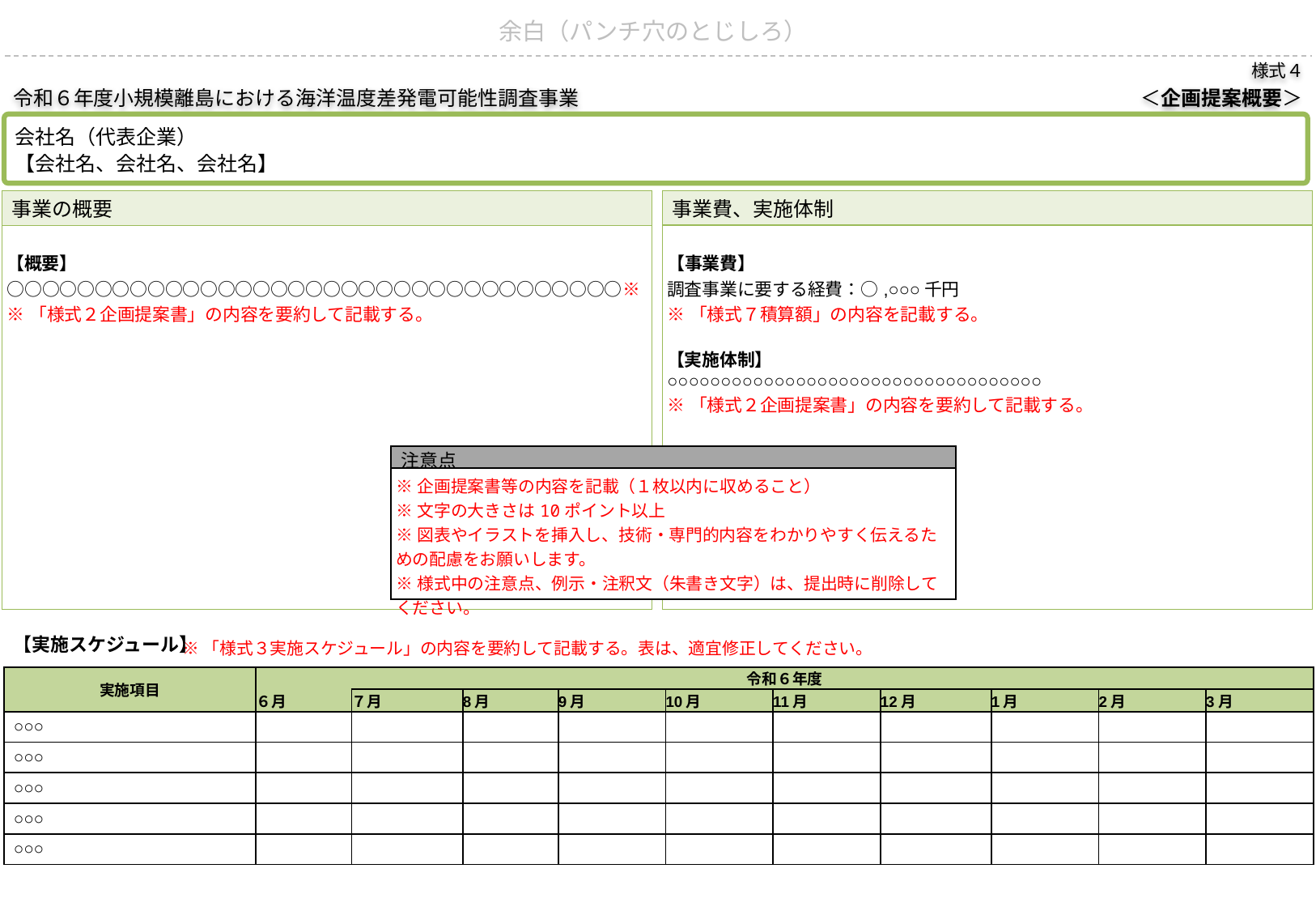

余白（パンチ穴のとじしろ）
様式４
令和６年度小規模離島における海洋温度差発電可能性調査事業
＜企画提案概要＞
会社名（代表企業）
【会社名、会社名、会社名】
| 事業費、実施体制 |
| --- |
| 【事業費】 調査事業に要する経費：○,○○○千円 ※「様式７積算額」の内容を記載する。 【実施体制】 ○○○○○○○○○○○○○○○○○○○○○○○○○○○○○○○○○○○ ※「様式２企画提案書」の内容を要約して記載する。 |
| 事業の概要 |
| --- |
| 【概要】 ○○○○○○○○○○○○○○○○○○○○○○○○○○○○○○○○○○○※※「様式２企画提案書」の内容を要約して記載する。 |
| 注意点 |
| --- |
| ※企画提案書等の内容を記載（１枚以内に収めること） ※文字の大きさは10ポイント以上 ※図表やイラストを挿入し、技術・専門的内容をわかりやすく伝えるための配慮をお願いします。 ※様式中の注意点、例示・注釈文（朱書き文字）は、提出時に削除してください。 |
※「様式３実施スケジュール」の内容を要約して記載する。表は、適宜修正してください。
【実施スケジュール】
| 実施項目 | 令和６年度 |  | 2023年度 |  |  |  |  |  |  |  |
| --- | --- | --- | --- | --- | --- | --- | --- | --- | --- | --- |
|  | ６月 | ７月 | 8月 | 9月 | 10月 | 11月 | 12月 | 1月 | 2月 | 3月 |
| ○○○ |  |  |  |  |  |  |  |  |  |  |
| ○○○ |  |  |  |  |  |  |  |  |  |  |
| ○○○ |  |  |  |  |  |  |  |  |  |  |
| ○○○ |  |  |  |  |  |  |  |  |  |  |
| ○○○ |  |  |  |  |  |  |  |  |  |  |